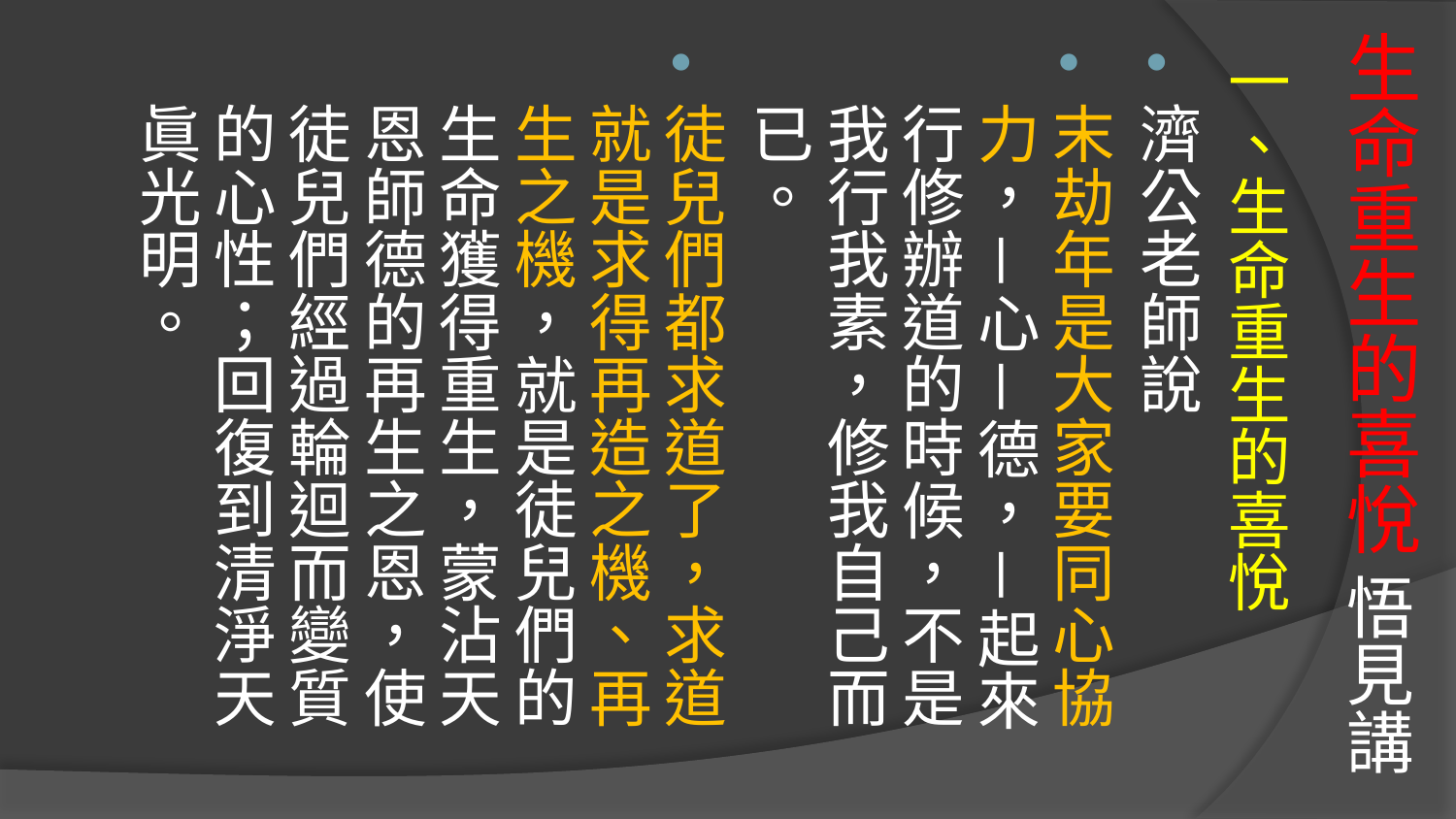

# 生命重生的喜悅 悟見講
一、生命重生的喜悅
濟公老師說
末劫年是大家要同心協力，－心－德，－起來行修辦道的時候，不是我行我素，修我自己而已。
徒兒們都求道了，求道就是求得再造之機、再生之機，就是徒兒們的生命獲得重生，蒙沾天恩師德的再生之恩，使徒兒們經過輪迴而變質的心性；回復到清淨天眞光明。